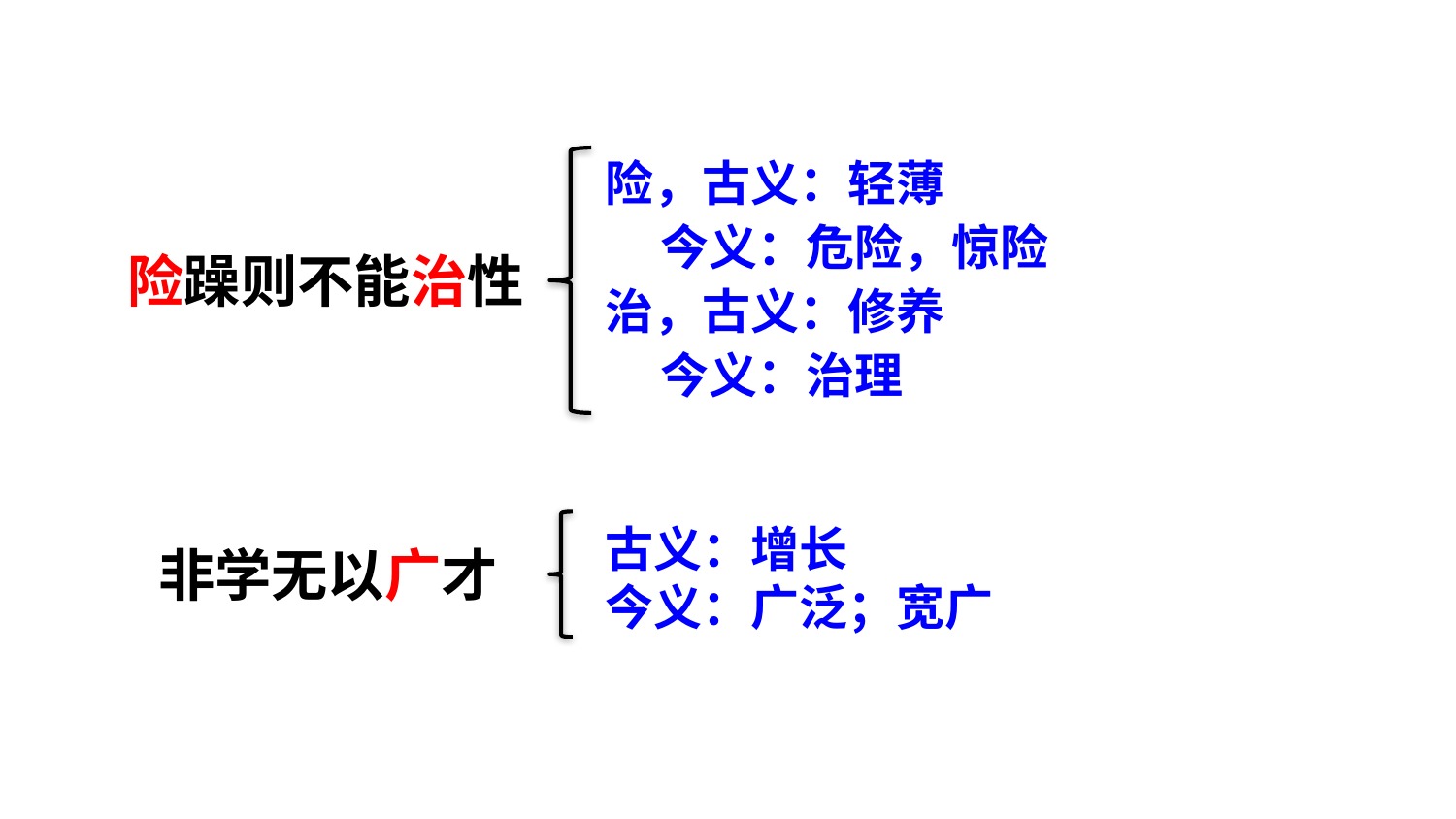

险，古义：轻薄
    今义：危险，惊险
治，古义：修养
    今义：治理

险躁则不能治性

古义：增长
今义：广泛；宽广
非学无以广才